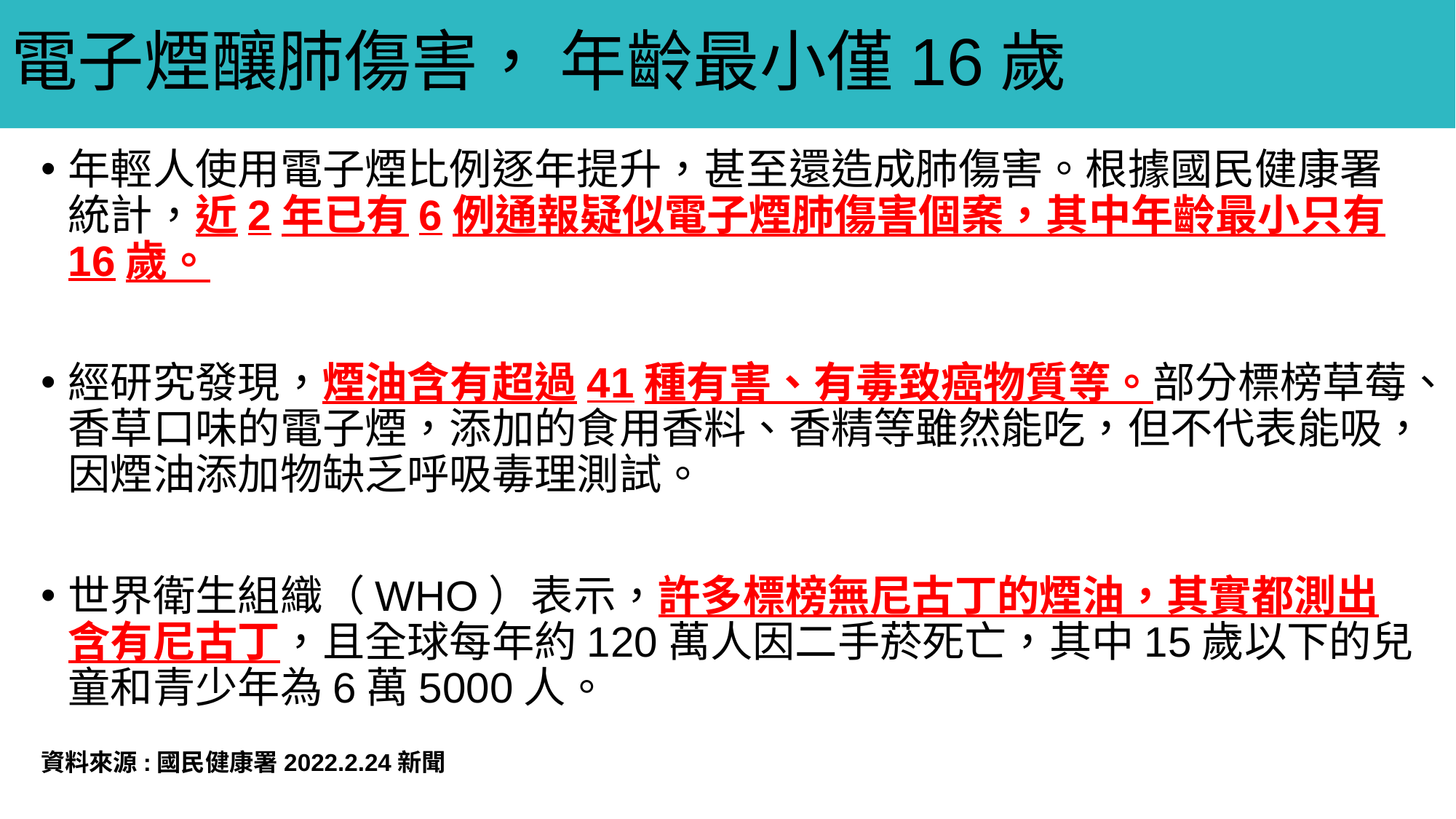

# 電子煙釀肺傷害， 年齡最小僅16歲
年輕人使用電子煙比例逐年提升，甚至還造成肺傷害。根據國民健康署統計，近2年已有6例通報疑似電子煙肺傷害個案，其中年齡最小只有16歲。

經研究發現，煙油含有超過41種有害、有毒致癌物質等。部分標榜草莓、香草口味的電子煙，添加的食用香料、香精等雖然能吃，但不代表能吸，因煙油添加物缺乏呼吸毒理測試。

世界衛生組織（WHO）表示，許多標榜無尼古丁的煙油，其實都測出含有尼古丁，且全球每年約120萬人因二手菸死亡，其中15歲以下的兒童和青少年為6萬5000人。
資料來源:國民健康署2022.2.24新聞